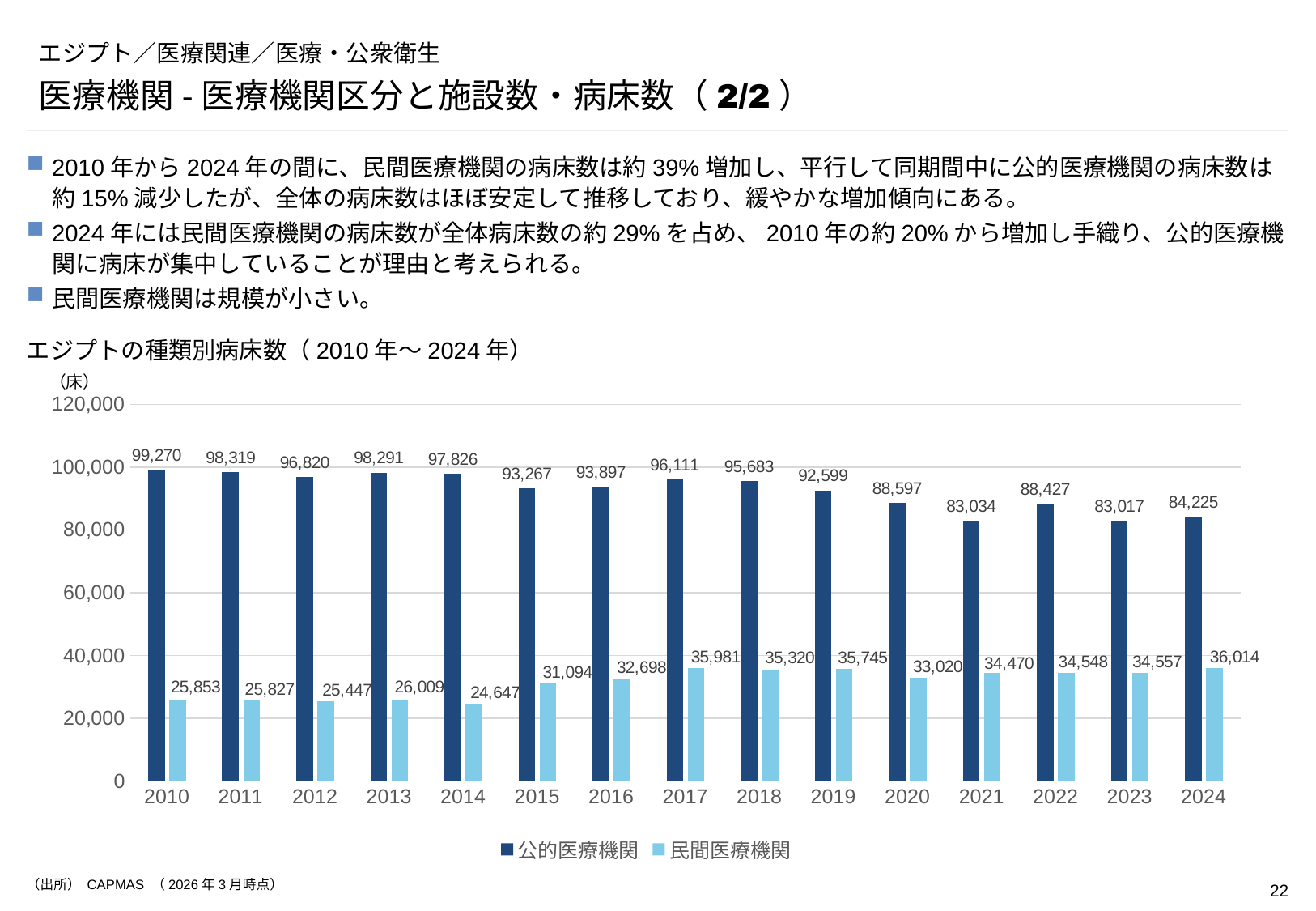

# エジプト／医療関連／医療・公衆衛生
医療機関-医療機関区分と施設数・病床数（2/2）
2010年から2024年の間に、民間医療機関の病床数は約39%増加し、平行して同期間中に公的医療機関の病床数は約15%減少したが、全体の病床数はほぼ安定して推移しており、緩やかな増加傾向にある。
2024年には民間医療機関の病床数が全体病床数の約29%を占め、2010年の約20%から増加し手織り、公的医療機関に病床が集中していることが理由と考えられる。
民間医療機関は規模が小さい。
エジプトの種類別病床数（2010年～2024年）
（床）

### Chart

| Category | 公的医療機関 | 民間医療機関 |
|---|---|---|
| 2010 | 99270.0 | 25853.0 |
| 2011 | 98319.0 | 25827.0 |
| 2012 | 96820.0 | 25447.0 |
| 2013 | 98291.0 | 26009.0 |
| 2014 | 97826.0 | 24647.0 |
| 2015 | 93267.0 | 31094.0 |
| 2016 | 93897.0 | 32698.0 |
| 2017 | 96111.0 | 35981.0 |
| 2018 | 95683.0 | 35320.0 |
| 2019 | 92599.0 | 35745.0 |
| 2020 | 88597.0 | 33020.0 |
| 2021 | 83034.0 | 34470.0 |
| 2022 | 88427.0 | 34548.0 |
| 2023 | 83017.0 | 34557.0 |
| 2024 | 84225.0 | 36014.0 |
（出所） CAPMAS （2026年3月時点）